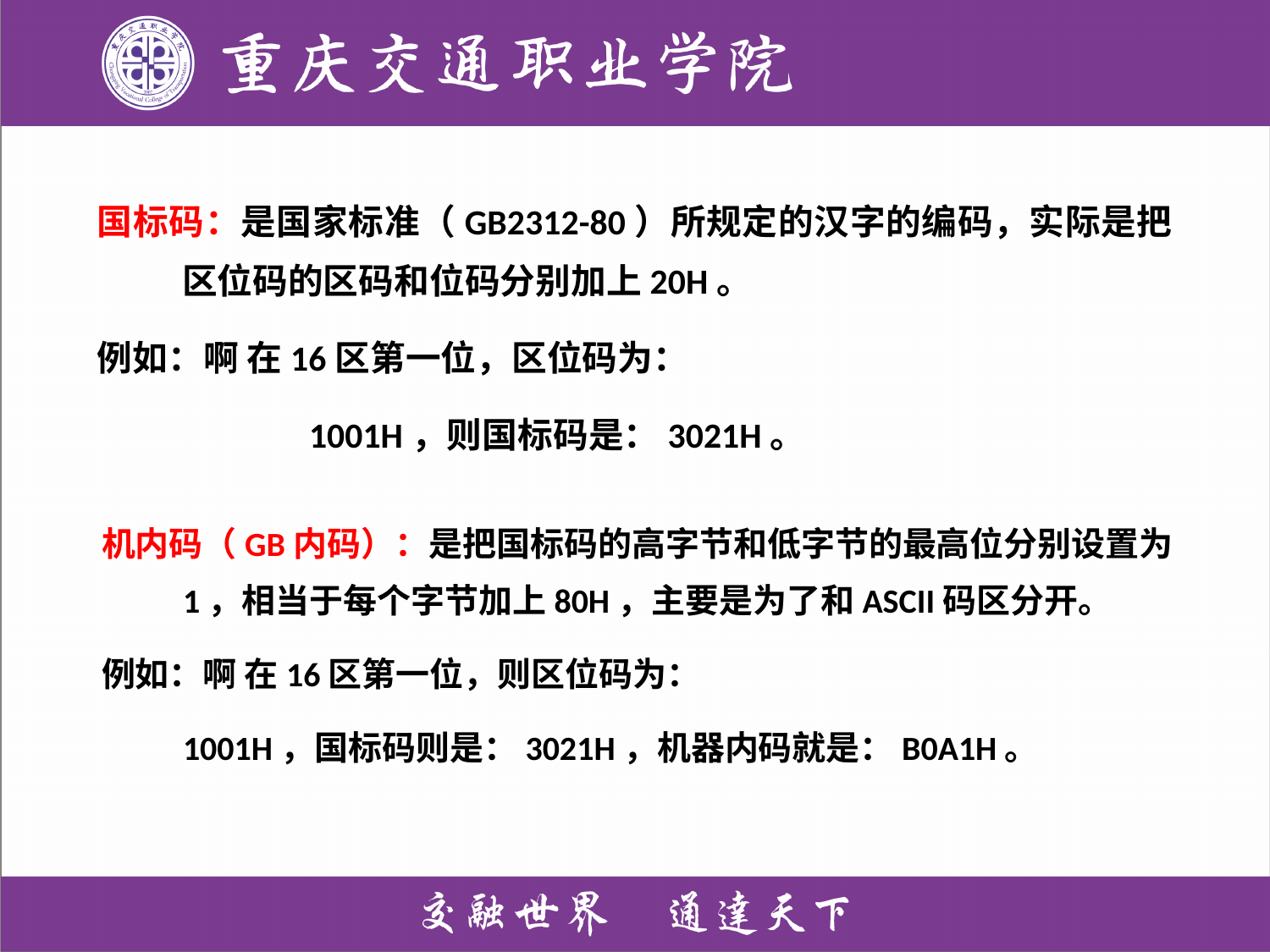

国标码：是国家标准（GB2312-80）所规定的汉字的编码，实际是把区位码的区码和位码分别加上20H。
例如：啊 在16区第一位，区位码为：
		1001H，则国标码是：3021H。
机内码（GB内码）：是把国标码的高字节和低字节的最高位分别设置为1，相当于每个字节加上80H，主要是为了和ASCII码区分开。
例如：啊 在16区第一位，则区位码为：
		1001H，国标码则是：3021H，机器内码就是：B0A1H。